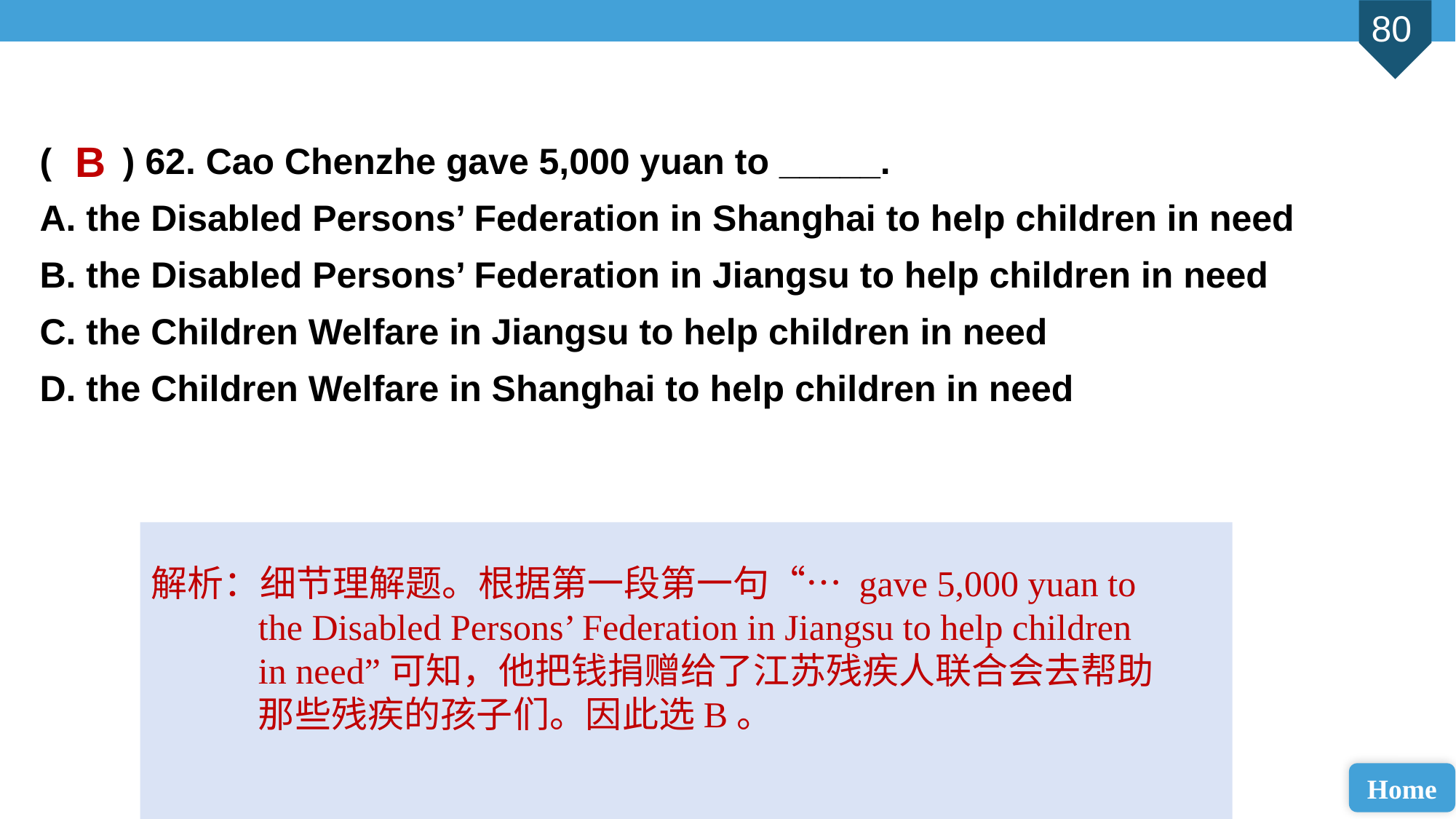

(       ) 62. Cao Chenzhe gave 5,000 yuan to _____.
A. the Disabled Persons’ Federation in Shanghai to help children in need
B. the Disabled Persons’ Federation in Jiangsu to help children in need
C. the Children Welfare in Jiangsu to help children in need
D. the Children Welfare in Shanghai to help children in need
B

解析：细节理解题。根据第一段第一句“… gave 5,000 yuan to the Disabled Persons’ Federation in Jiangsu to help children in need”可知，他把钱捐赠给了江苏残疾人联合会去帮助那些残疾的孩子们。因此选B。